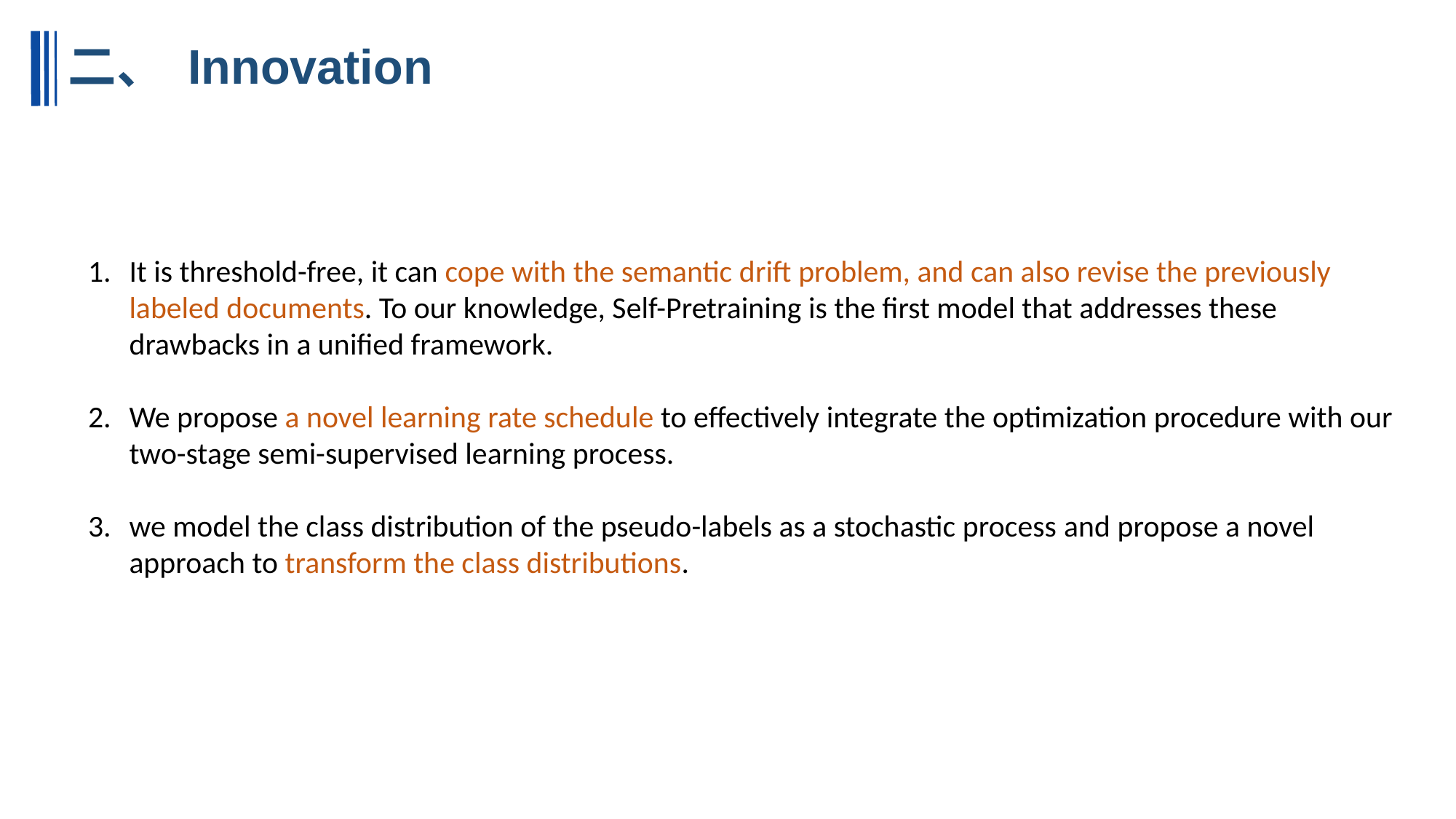

# 二、 Innovation
It is threshold-free, it can cope with the semantic drift problem, and can also revise the previously labeled documents. To our knowledge, Self-Pretraining is the first model that addresses these drawbacks in a unified framework.

We propose a novel learning rate schedule to effectively integrate the optimization procedure with our two-stage semi-supervised learning process.

we model the class distribution of the pseudo-labels as a stochastic process and propose a novel approach to transform the class distributions.